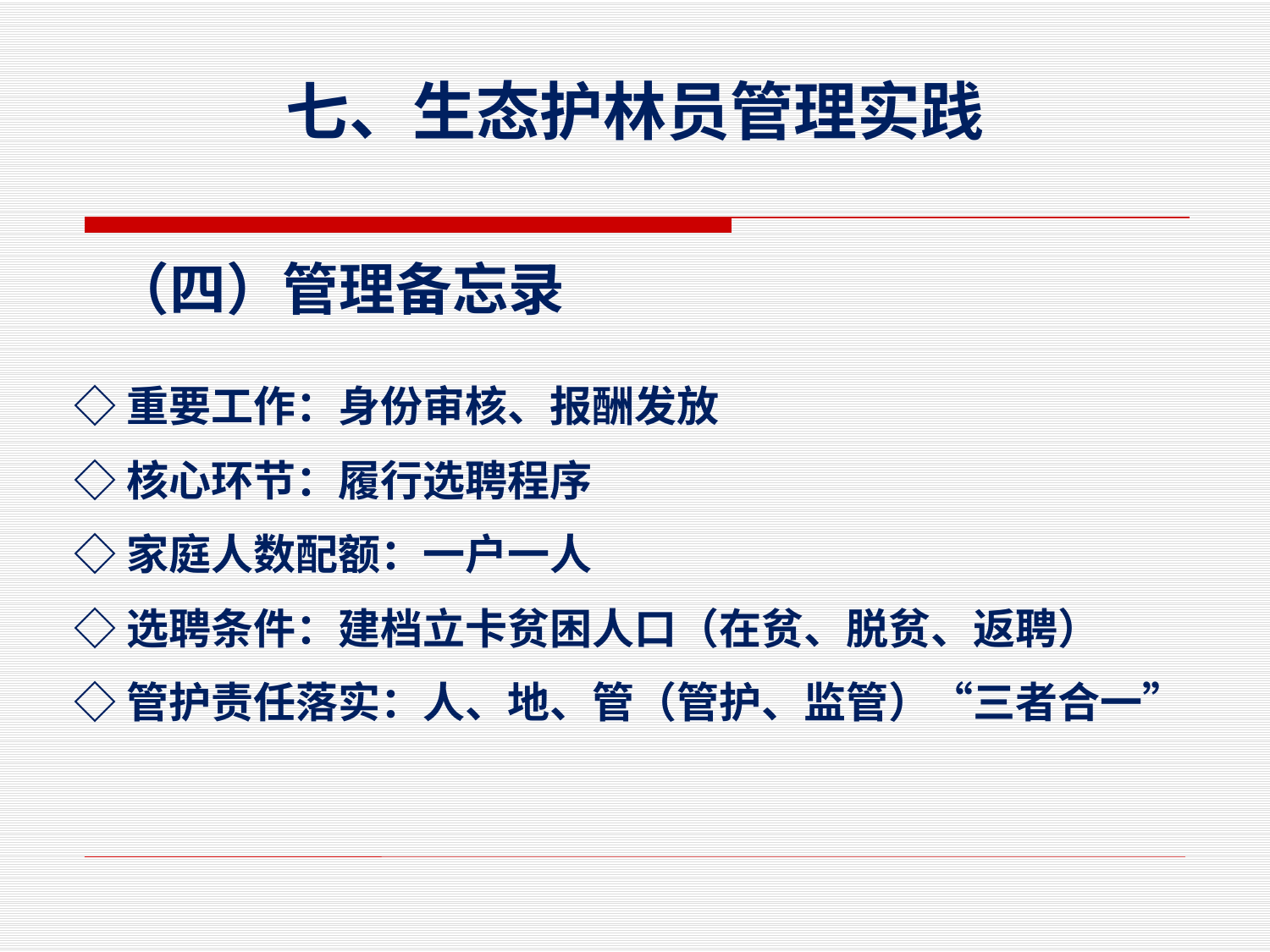

# 七、生态护林员管理实践
  （四）管理备忘录

◇重要工作：身份审核、报酬发放
◇核心环节：履行选聘程序
◇家庭人数配额：一户一人
◇选聘条件：建档立卡贫困人口（在贫、脱贫、返聘）
◇管护责任落实：人、地、管（管护、监管）“三者合一”